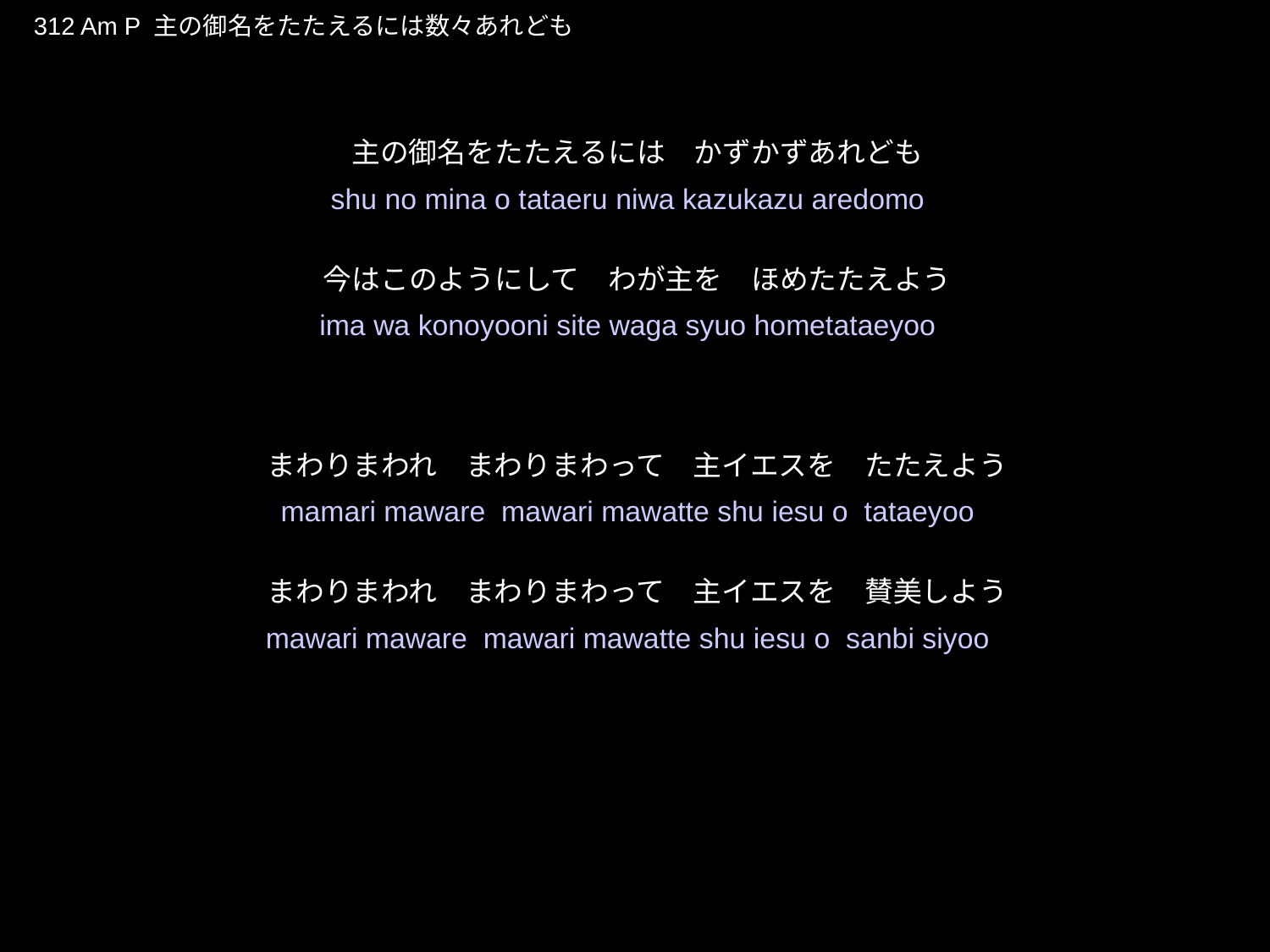

しゅのみなをたたえるにはかずかずあれども
★P
312 Am P 主の御名をたたえるには数々あれども
★４
主の御名をたたえるには　かずかずあれども
今はこのようにして　わが主を　ほめたたえよう
まわりまわれ　まわりまわって　主イエスを　たたえよう
まわりまわれ　まわりまわって　主イエスを　賛美しよう
shu no mina o tataeru niwa kazukazu aredomo
ima wa konoyooni site waga syuo hometataeyoo
mamari maware  mawari mawatte shu iesu o  tataeyoo
mawari maware  mawari mawatte shu iesu o  sanbi siyoo